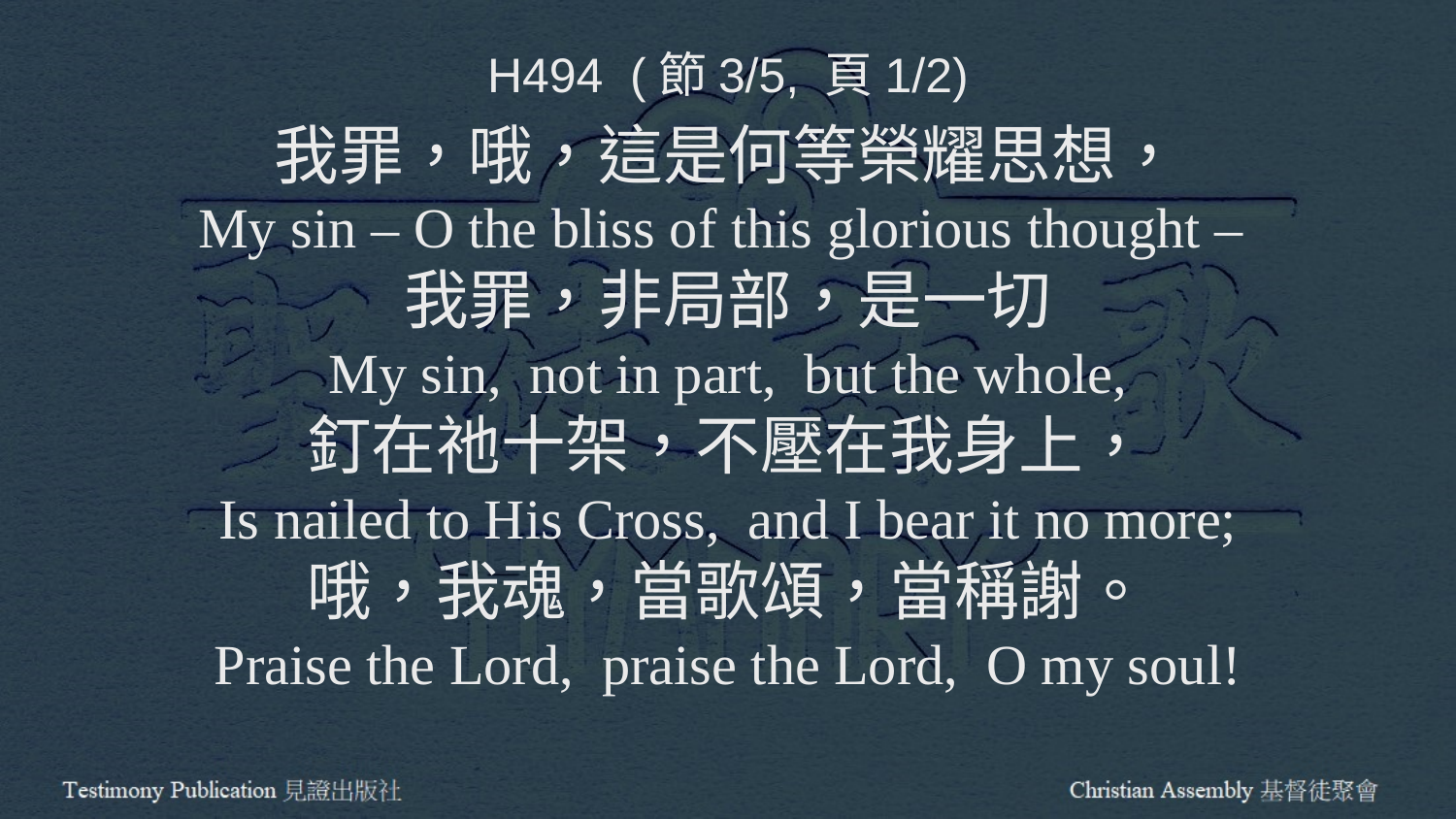

H494  (節3/5, 頁1/2)
我罪，哦，這是何等榮耀思想，
My sin – O the bliss of this glorious thought –
我罪，非局部，是一切
My sin,  not in part,  but the whole,
釘在祂十架，不壓在我身上，
Is nailed to His Cross,  and I bear it no more;
哦，我魂，當歌頌，當稱謝。
Praise the Lord,  praise the Lord,  O my soul!